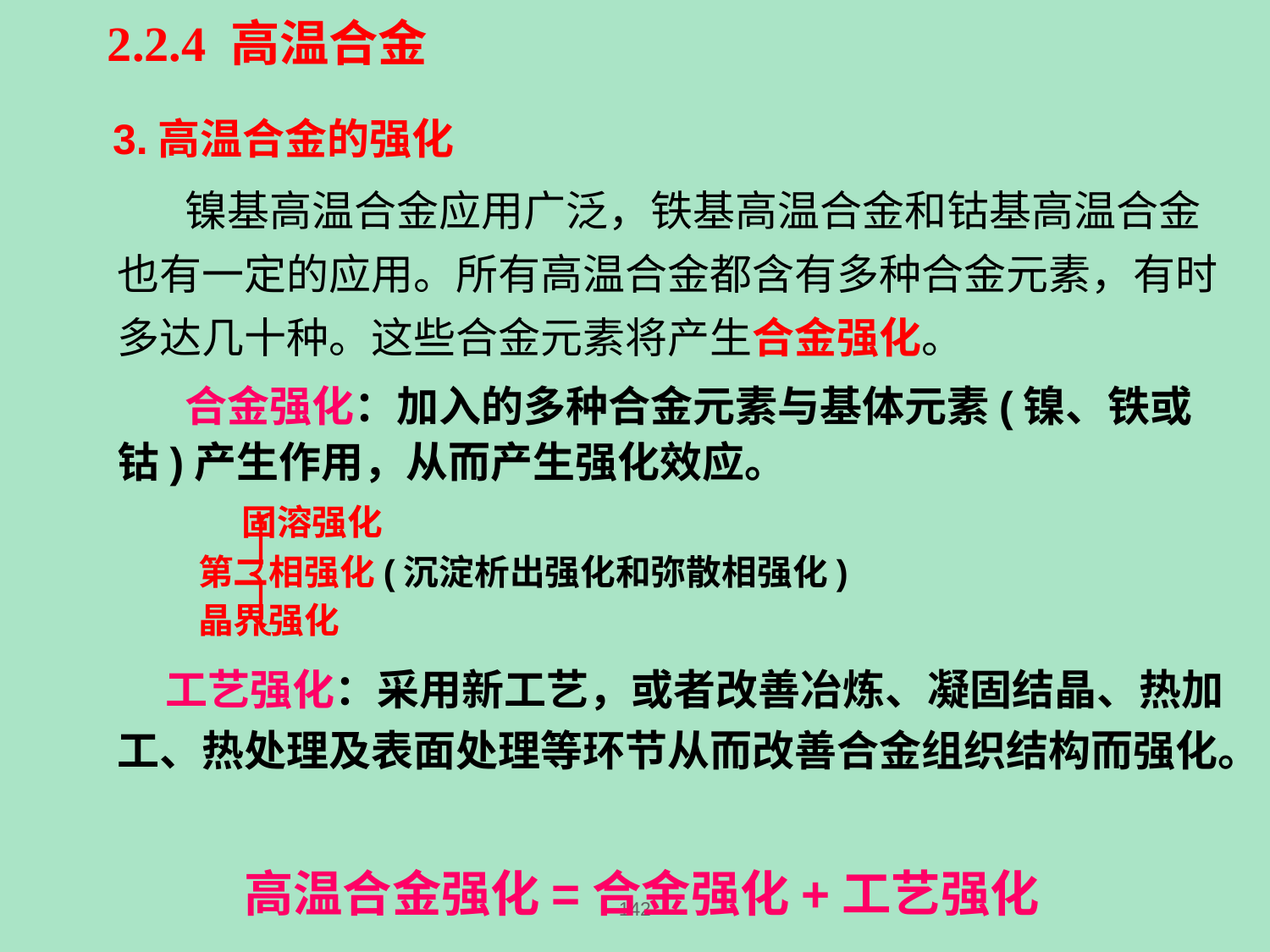

2.2.4 高温合金
3.高温合金的强化
      镍基高温合金应用广泛，铁基高温合金和钴基高温合金也有一定的应用。所有高温合金都含有多种合金元素，有时多达几十种。这些合金元素将产生合金强化。
      合金强化：加入的多种合金元素与基体元素(镍、铁或钴)产生作用，从而产生强化效应。
            固溶强化
         第二相强化(沉淀析出强化和弥散相强化)
         晶界强化
    工艺强化：采用新工艺，或者改善冶炼、凝固结晶、热加工、热处理及表面处理等环节从而改善合金组织结构而强化。

    高温合金强化=合金强化+工艺强化
142